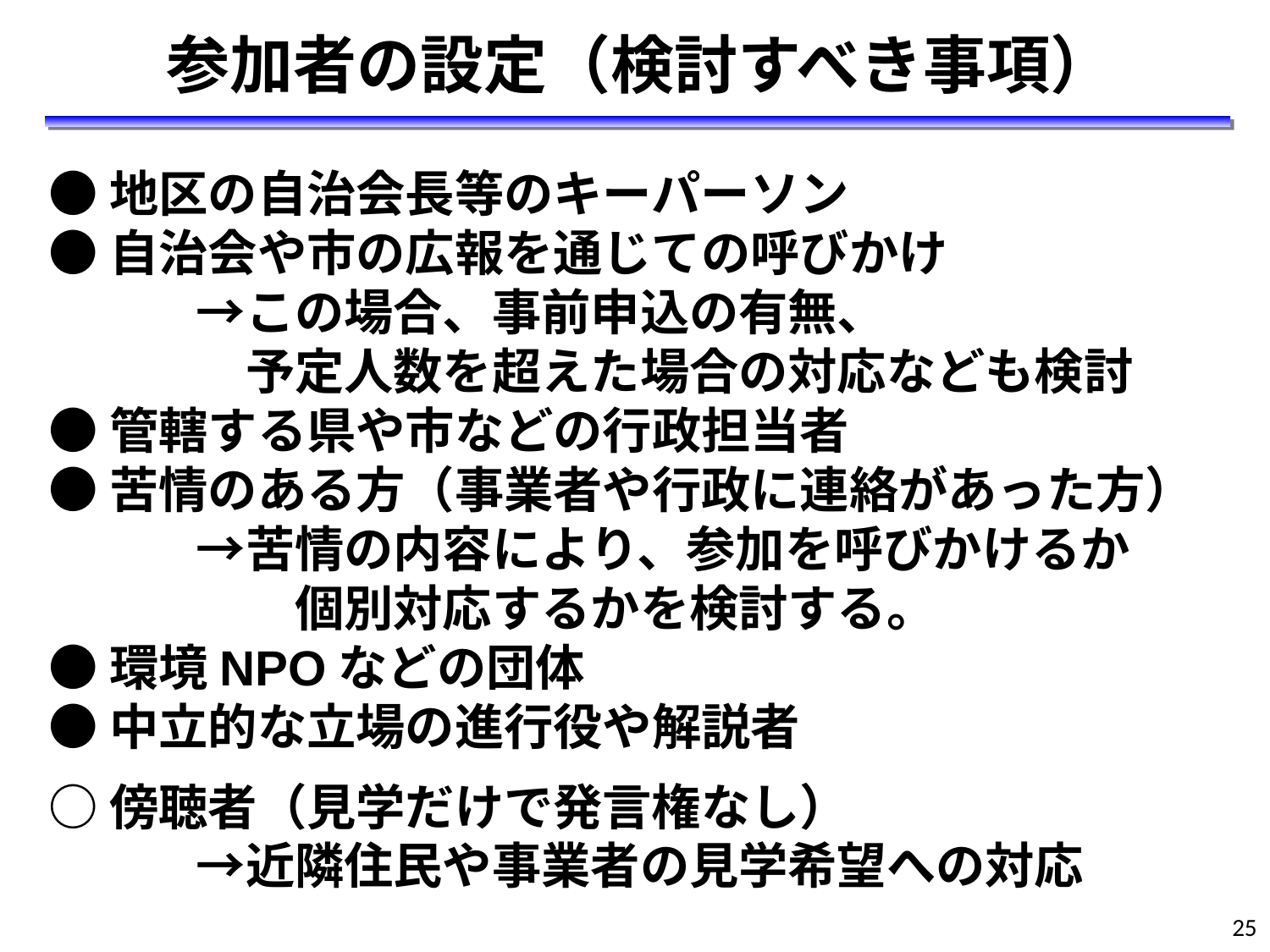

参加者の設定（検討すべき事項）
●地区の自治会長等のキーパーソン
●自治会や市の広報を通じての呼びかけ
　　　→この場合、事前申込の有無、
　　　　予定人数を超えた場合の対応なども検討
●管轄する県や市などの行政担当者
●苦情のある方（事業者や行政に連絡があった方）
　　　→苦情の内容により、参加を呼びかけるか
　　　　　個別対応するかを検討する。
●環境NPOなどの団体
●中立的な立場の進行役や解説者

○傍聴者（見学だけで発言権なし）
　　　→近隣住民や事業者の見学希望への対応
25